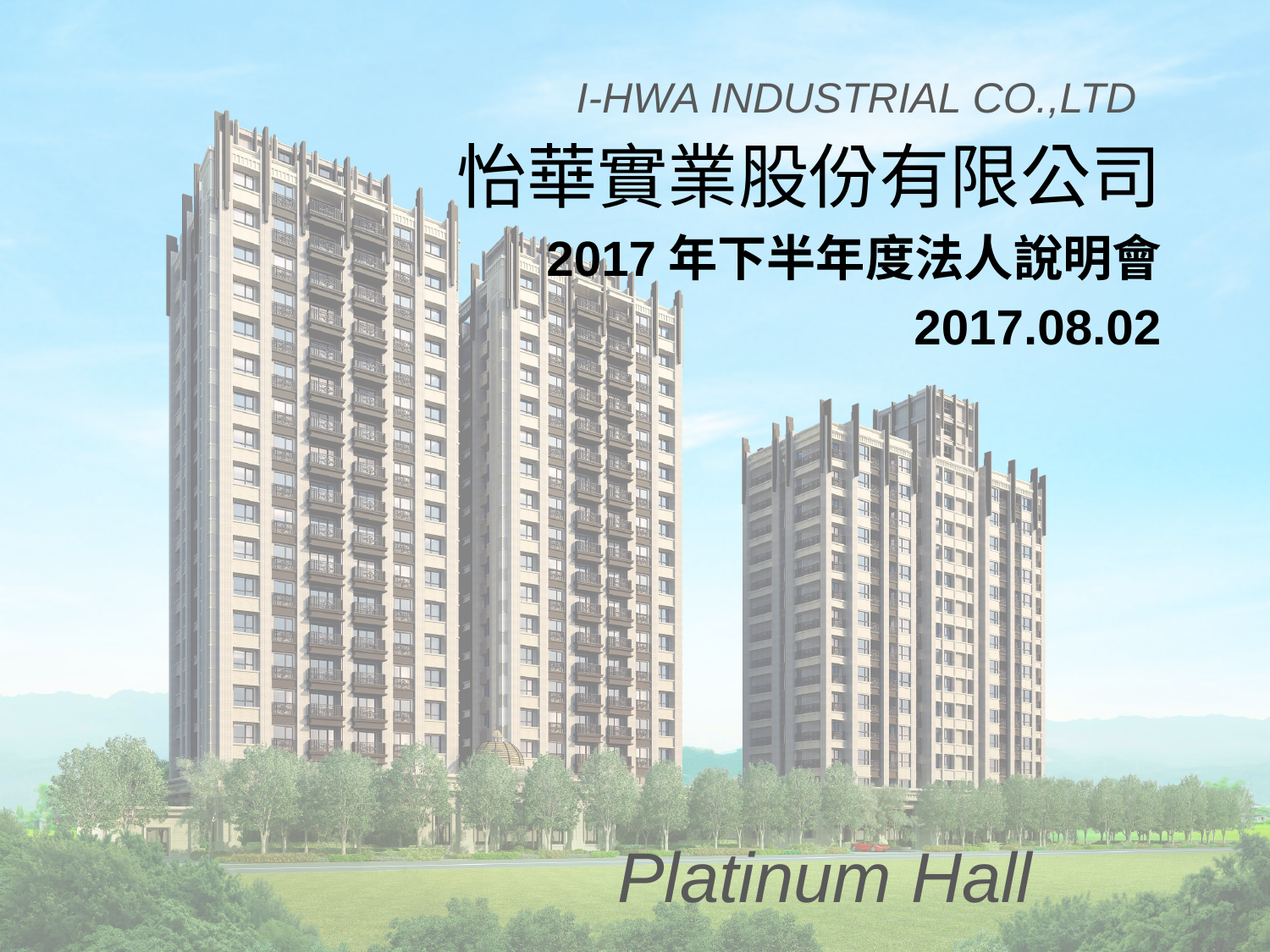

# I-HWA INDUSTRIAL CO.,LTD
怡華實業股份有限公司
2017年下半年度法人說明會
2017.08.02
Platinum Hall
1